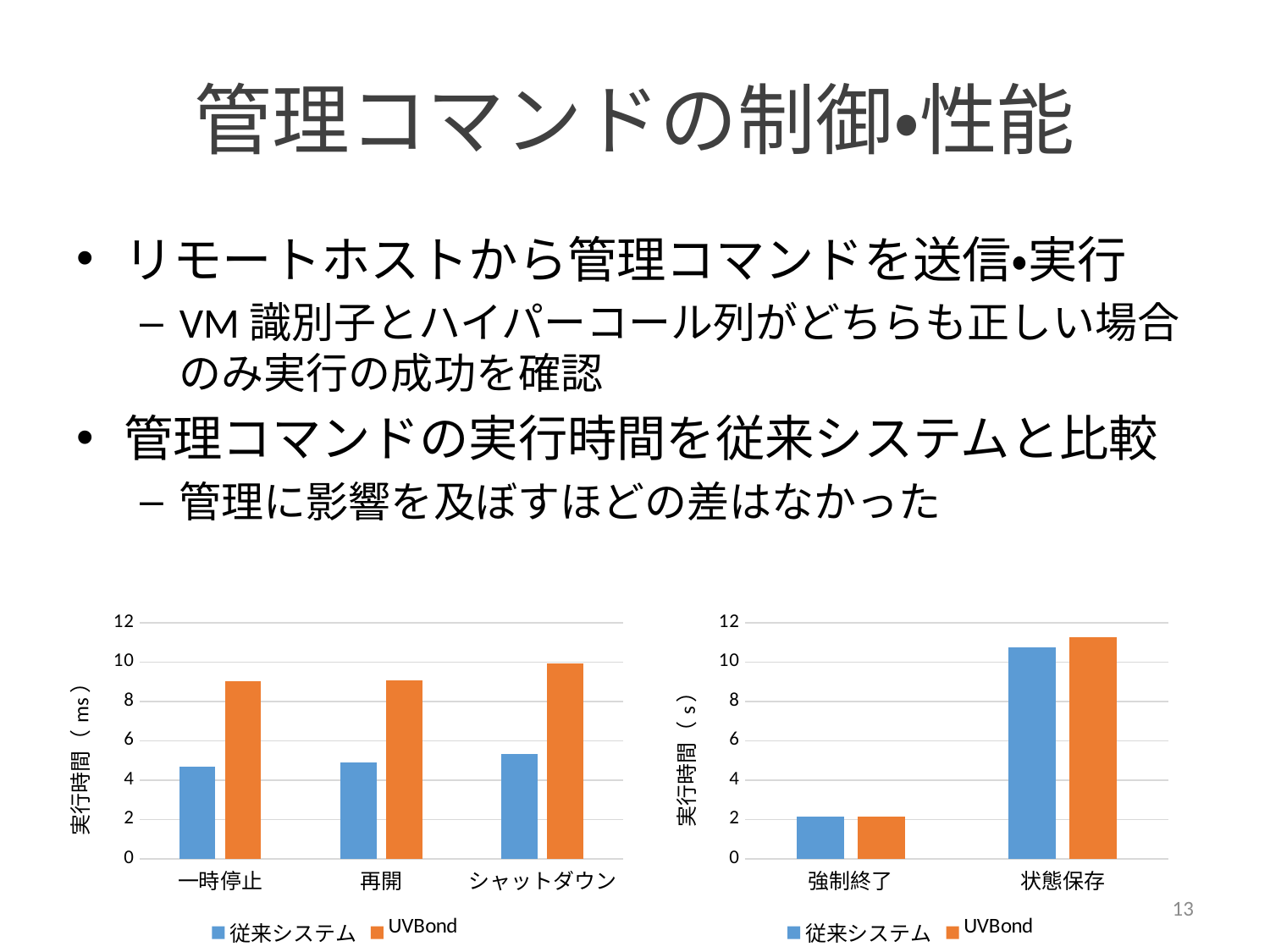

# 管理コマンドの制御・性能
リモートホストから管理コマンドを送信・実行
VM識別子とハイパーコール列がどちらも正しい場合のみ実行の成功を確認
管理コマンドの実行時間を従来システムと比較
管理に影響を及ぼすほどの差はなかった

### Chart

| Category | 従来システム | UVBond |
|---|---|---|
| 一時停止 | 4.693264399999998 | 9.029881600000001 |
| 再開 | 4.9062542 | 9.084629399999997 |
| シャットダウン | 5.346966333333335 | 9.914519666666669 |

### Chart

| Category | 従来システム | UVBond |
|---|---|---|
| 強制終了 | 2.140865923666666 | 2.156629864333333 |
| 状態保存 | 10.756754186 | 11.24812047933333 |
13